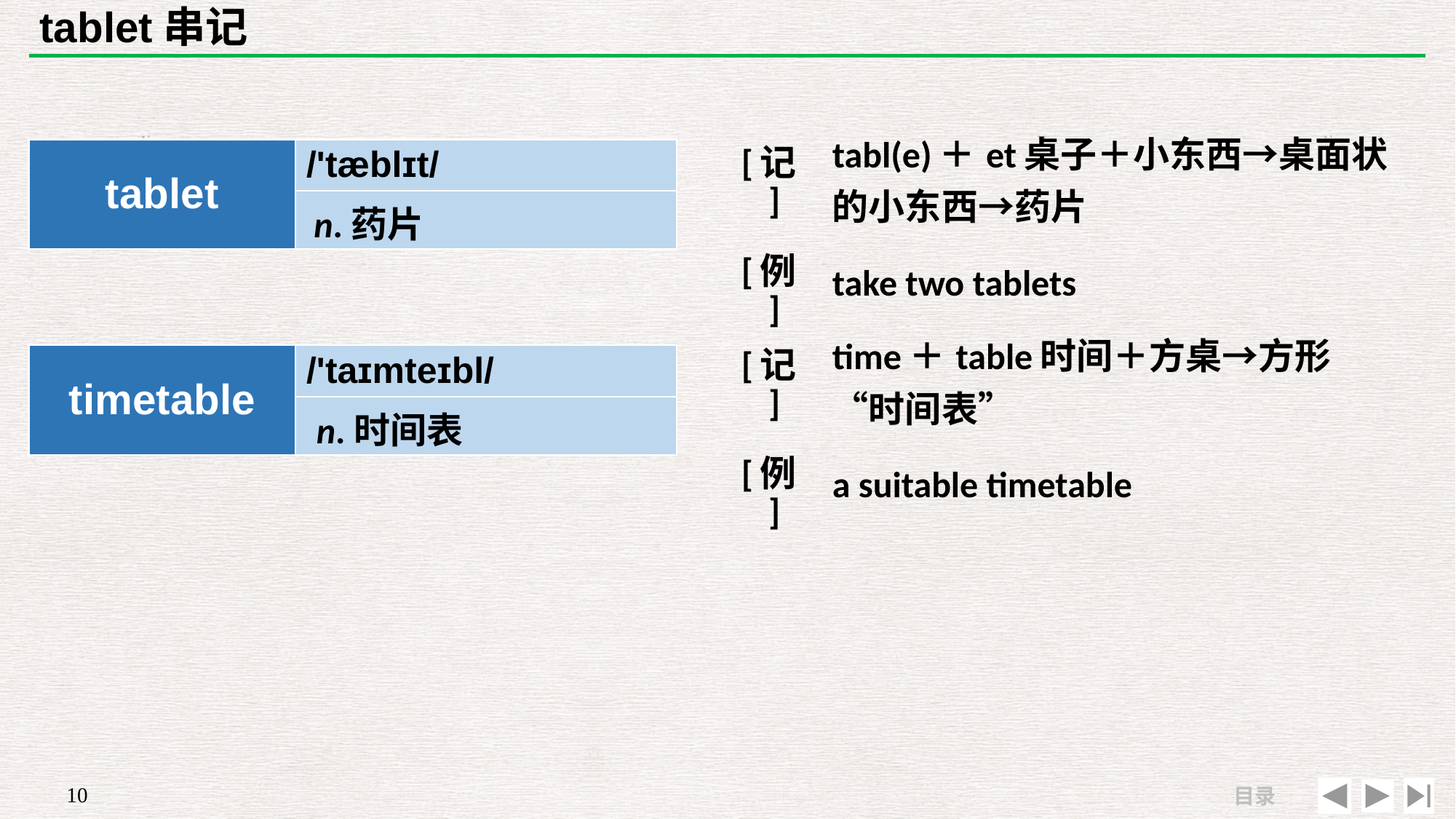

# tablet串记

| [记] | tabl(e)＋et桌子＋小东西→桌面状的小东西→药片 |
| --- | --- |
| [例] | take two tablets |
| tablet | /'tæblɪt/ |
| --- | --- |
|  |  |
n.药片
| [记] | time＋table时间＋方桌→方形“时间表” |
| --- | --- |
| [例] | a suitable timetable |
| timetable | /'taɪmteɪbl/ |
| --- | --- |
|  |  |
n.时间表